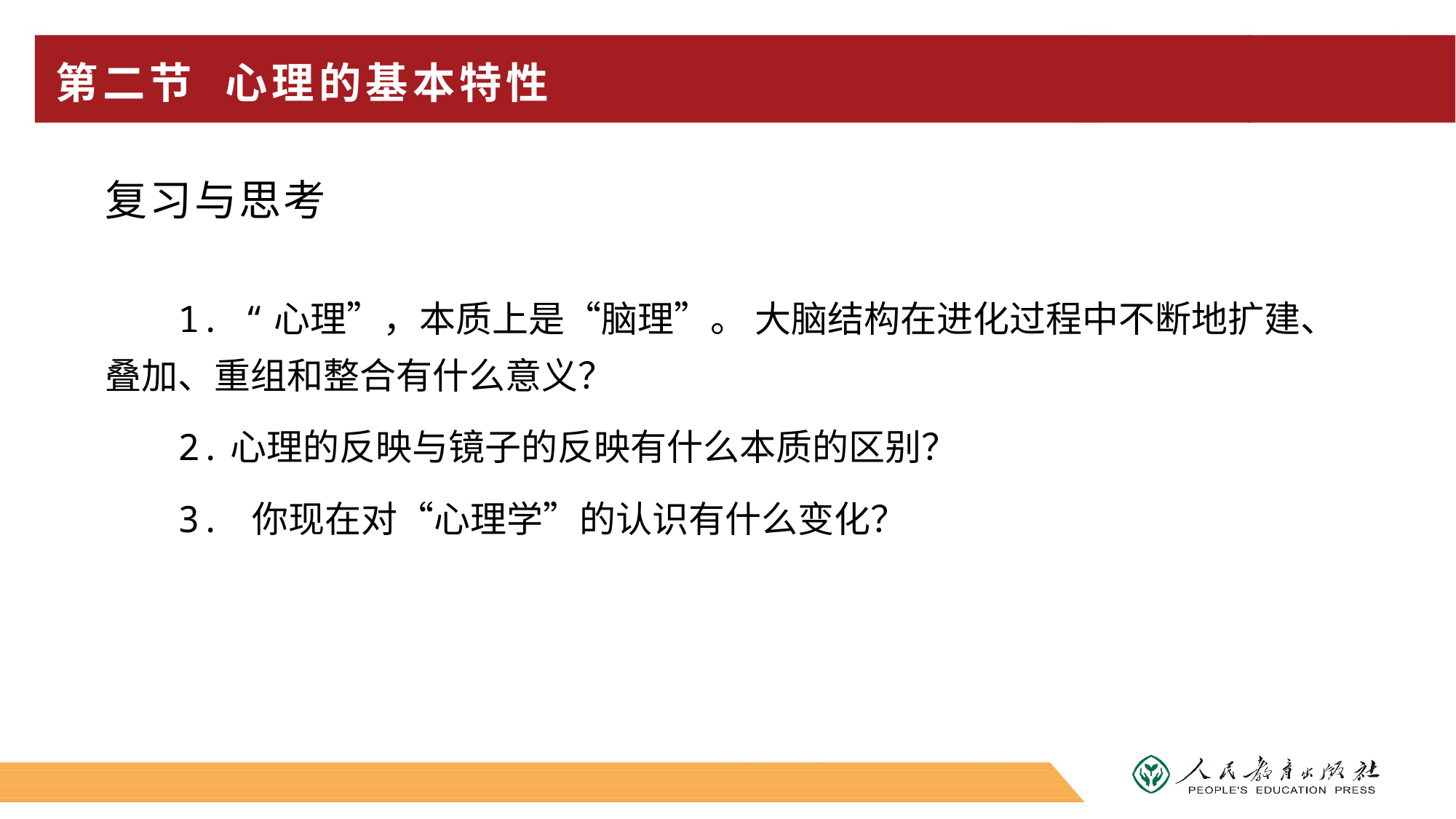

# 第二节  心理的基本特性
复习与思考
1. “心理”，本质上是“脑理”。 大脑结构在进化过程中不断地扩建、叠加、重组和整合有什么意义？
2.心理的反映与镜子的反映有什么本质的区别？
3. 你现在对“心理学”的认识有什么变化？